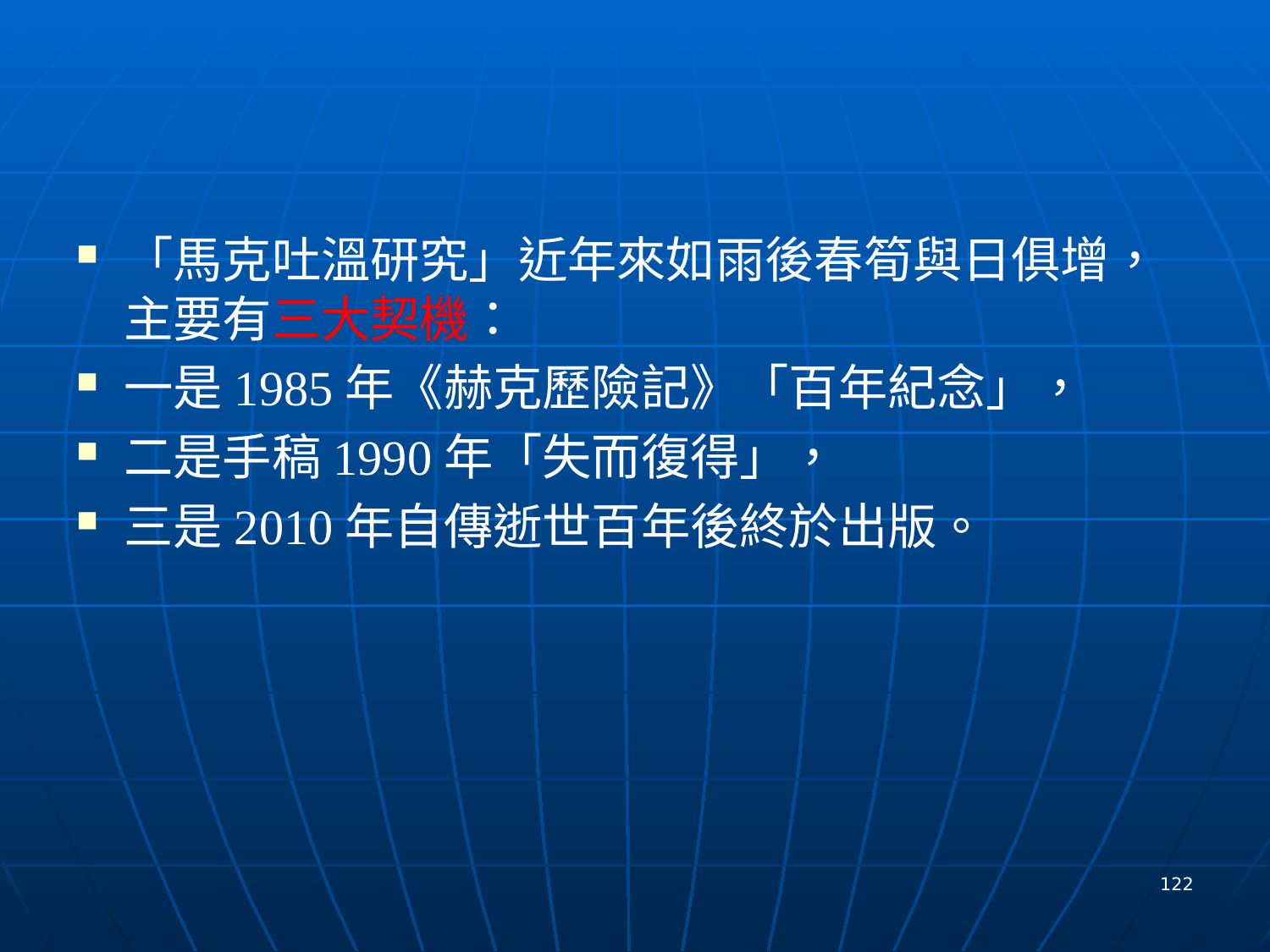

#
「馬克吐溫研究」近年來如雨後春筍與日俱增，主要有三大契機：
一是1985年《赫克歷險記》「百年紀念」，
二是手稿1990年「失而復得」，
三是2010年自傳逝世百年後終於出版。
122